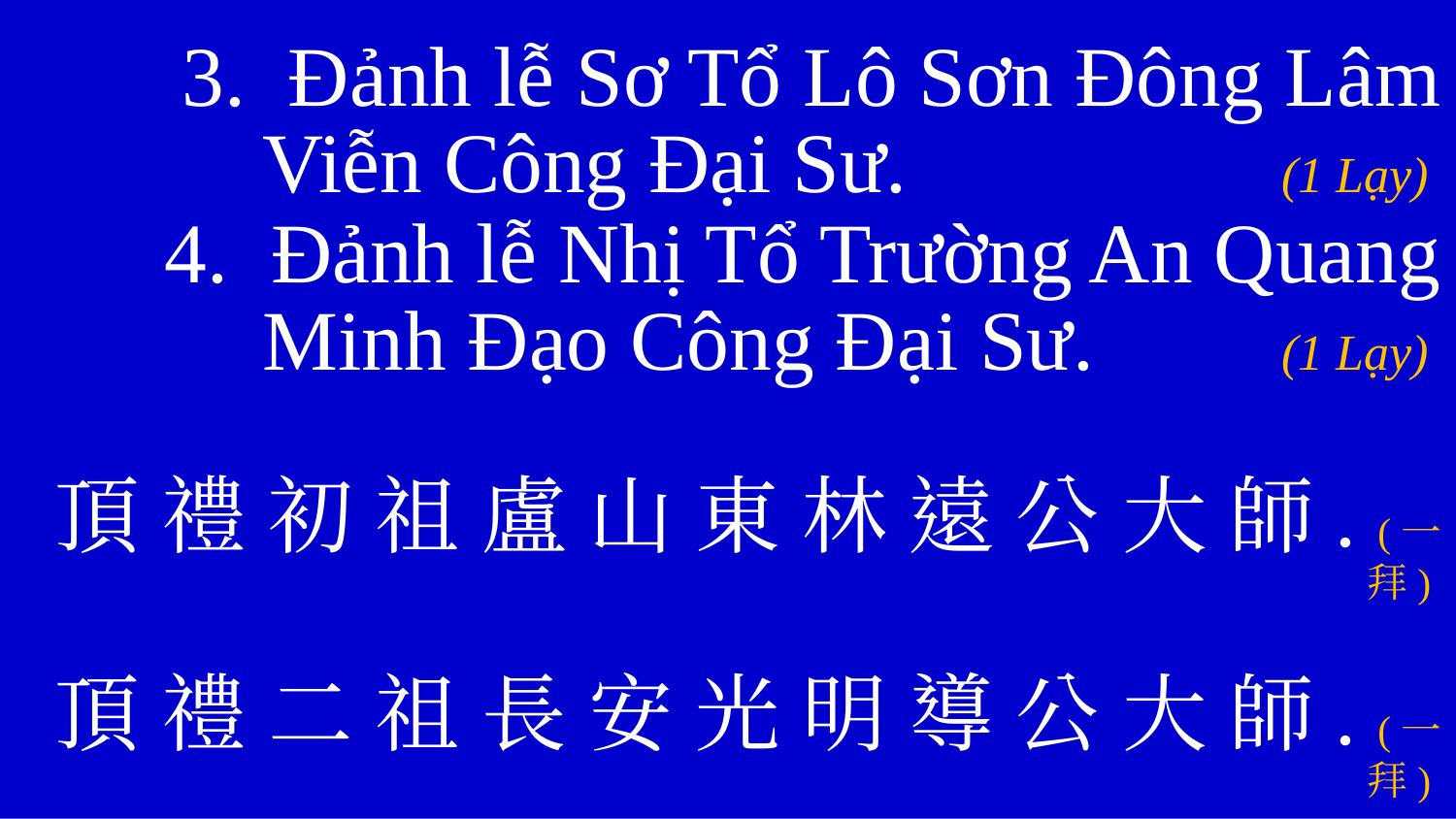

3.  Đảnh lễ Sơ Tổ Lô Sơn Đông Lâm Viễn Công Đại Sư. 			(1 Lạy)
4.  Đảnh lễ Nhị Tổ Trường An Quang Minh Đạo Công Đại Sư. 		(1 Lạy)

頂 禮 初 祖 盧 山 東 林 遠 公 大 師. (一 拜)

頂 禮 二 祖 長 安 光 明 導 公 大 師. (一 拜)